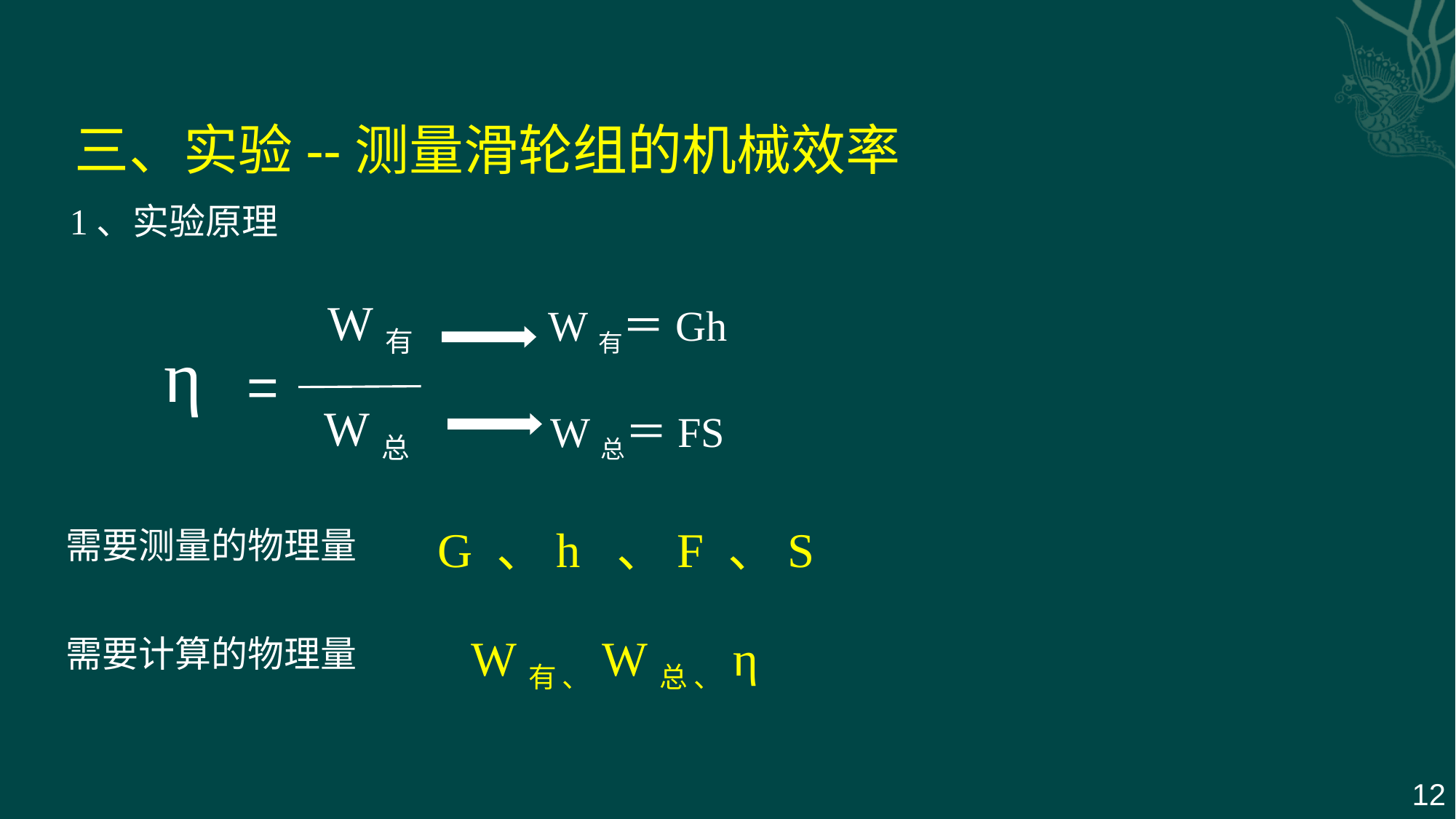

三、实验--测量滑轮组的机械效率
1、实验原理
W有
W有＝Gh
η

=
W总
W总＝FS

G 、h  、F 、S
需要测量的物理量
W有 、W总 、η
需要计算的物理量
12